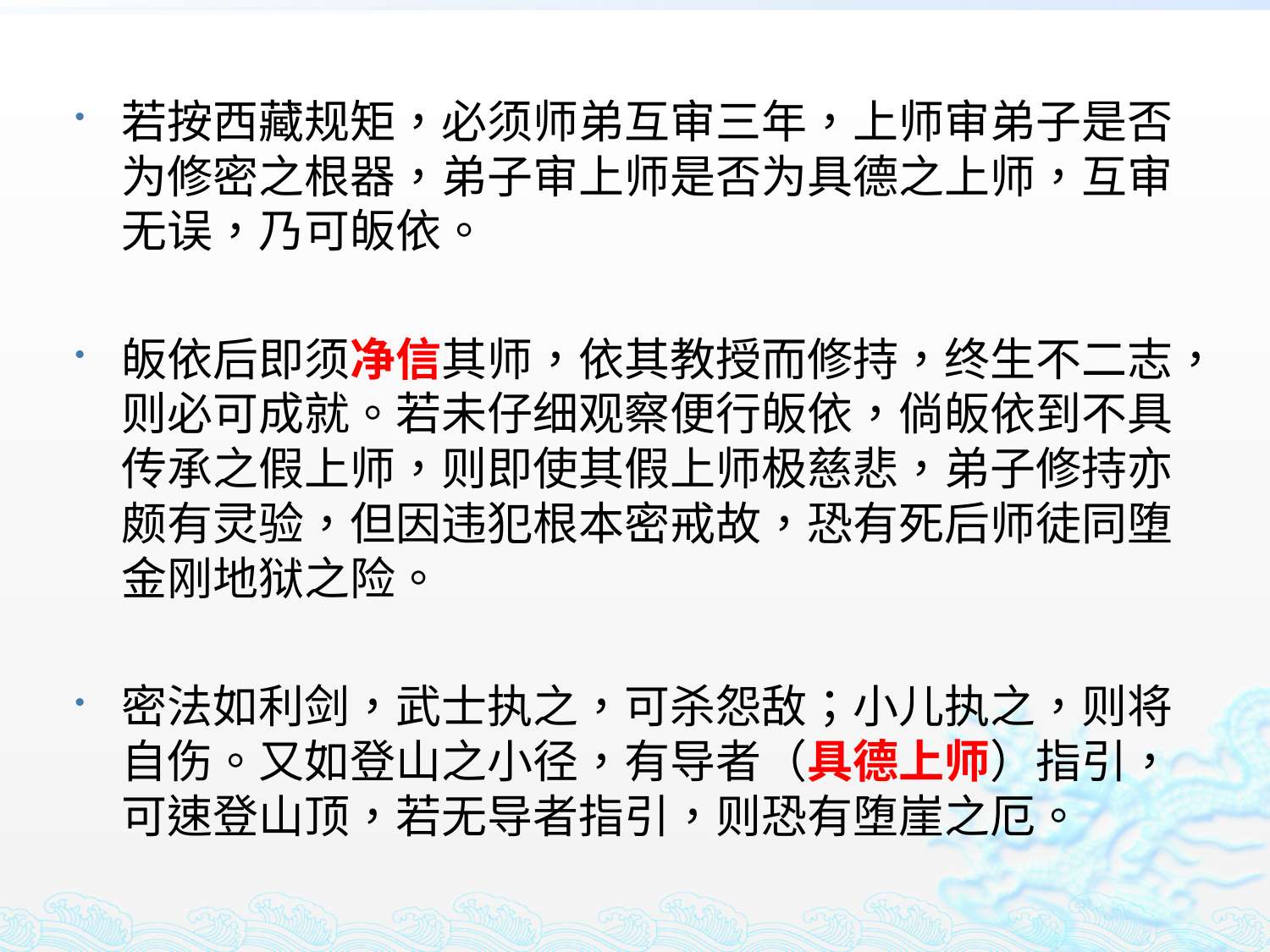

若按西藏规矩，必须师弟互审三年，上师审弟子是否为修密之根器，弟子审上师是否为具德之上师，互审无误，乃可皈依。

皈依后即须净信其师，依其教授而修持，终生不二志，则必可成就。若未仔细观察便行皈依，倘皈依到不具传承之假上师，则即使其假上师极慈悲，弟子修持亦颇有灵验，但因违犯根本密戒故，恐有死后师徒同堕金刚地狱之险。

密法如利剑，武士执之，可杀怨敌；小儿执之，则将自伤。又如登山之小径，有导者（具德上师）指引，可速登山顶，若无导者指引，则恐有堕崖之厄。